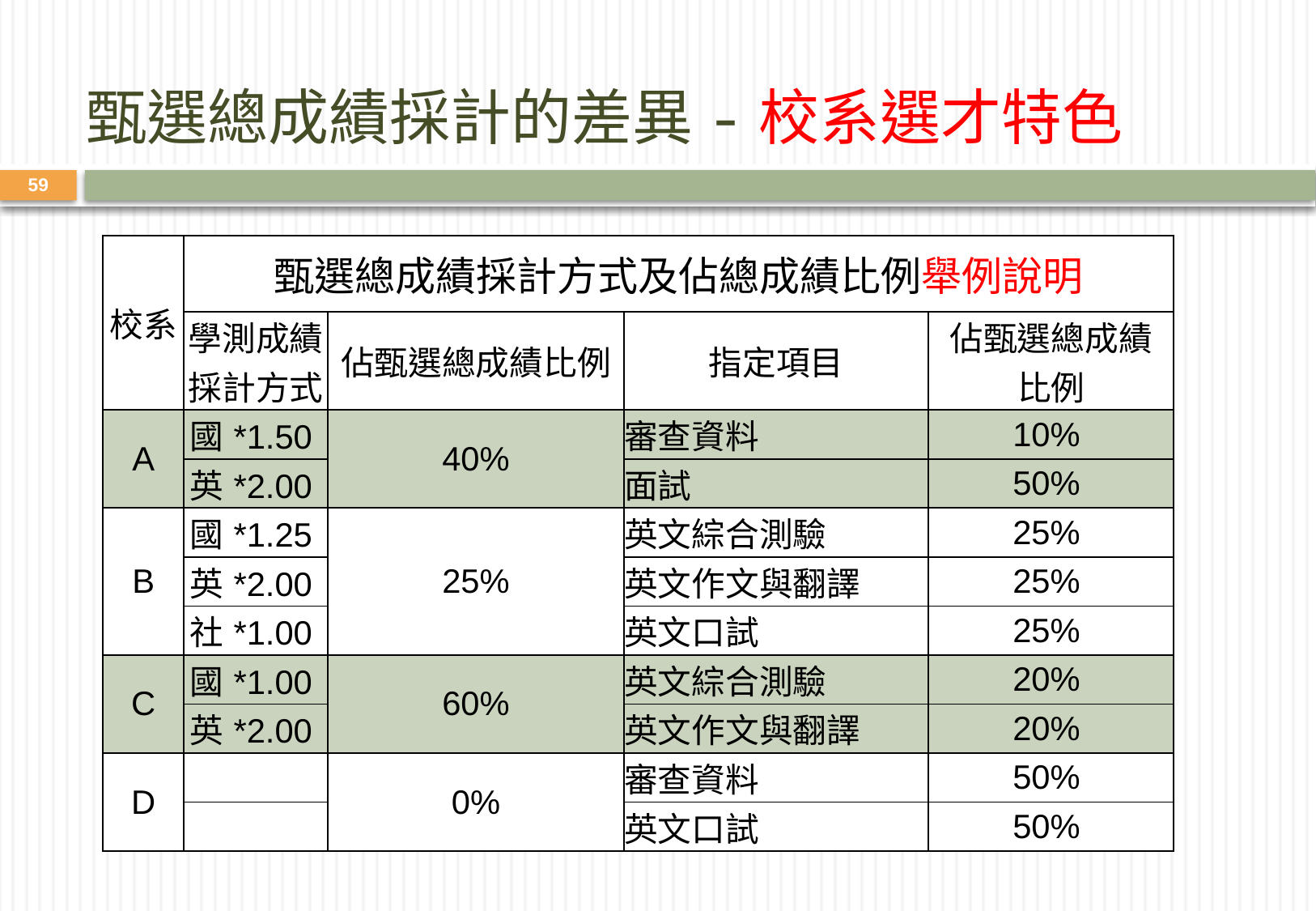

甄選總成績採計的差異-校系選才特色
59
| 校系 | 甄選總成績採計方式及佔總成績比例舉例說明 |  |  |  |
| --- | --- | --- | --- | --- |
|  | 學測成績 採計方式 | 佔甄選總成績比例 | 指定項目 | 佔甄選總成績 比例 |
| A | 國\*1.50 | 40% | 審查資料 | 10% |
|  | 英\*2.00 |  | 面試 | 50% |
| B | 國\*1.25 | 25% | 英文綜合測驗 | 25% |
|  | 英\*2.00 |  | 英文作文與翻譯 | 25% |
|  | 社\*1.00 |  | 英文口試 | 25% |
| C | 國\*1.00 | 60% | 英文綜合測驗 | 20% |
|  | 英\*2.00 |  | 英文作文與翻譯 | 20% |
| D |  | 0% | 審查資料 | 50% |
|  |  |  | 英文口試 | 50% |